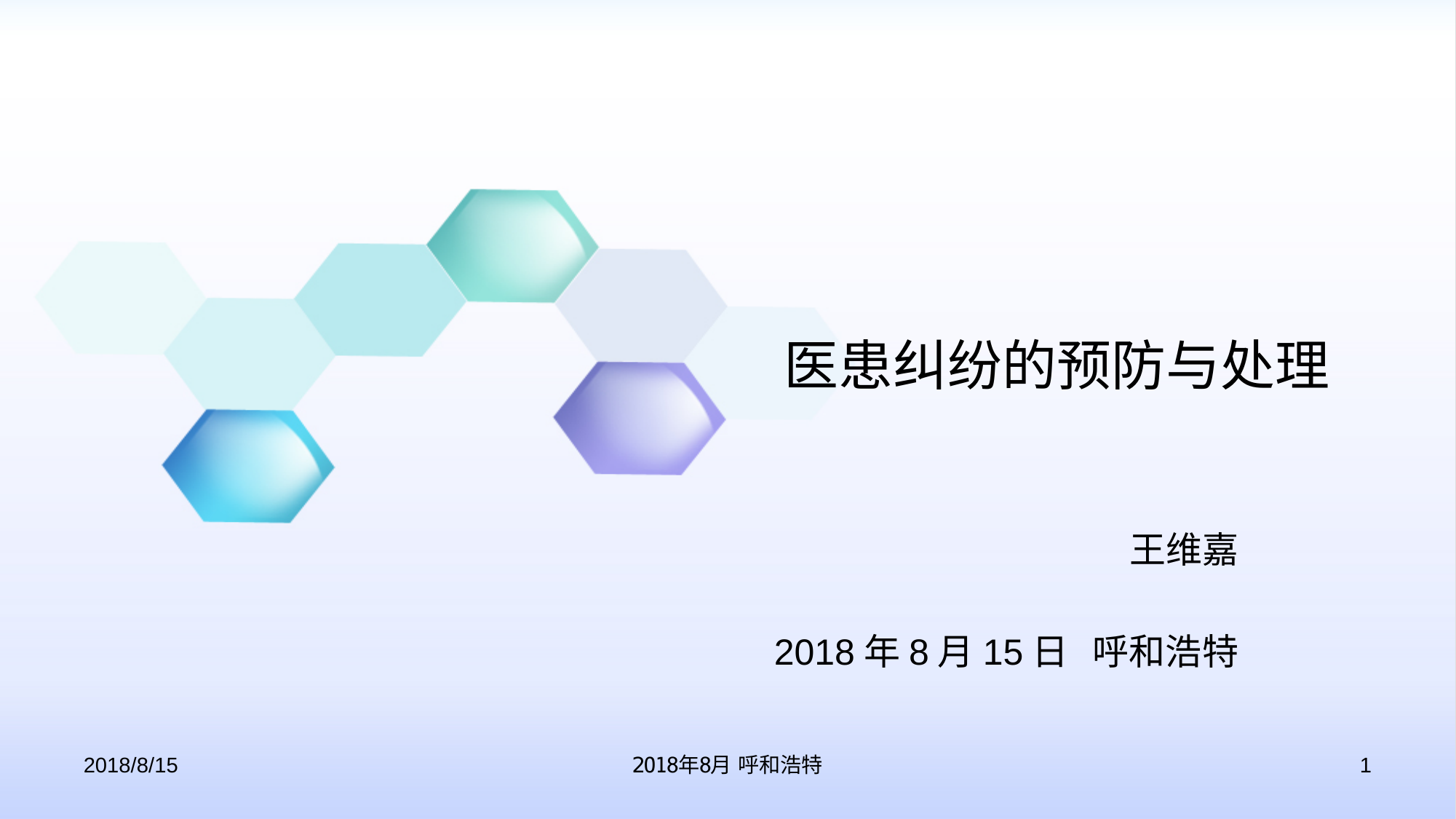

# 医患纠纷的预防与处理
王维嘉

2018年8月15日   呼和浩特
2018/8/15
2018年8月 呼和浩特
1